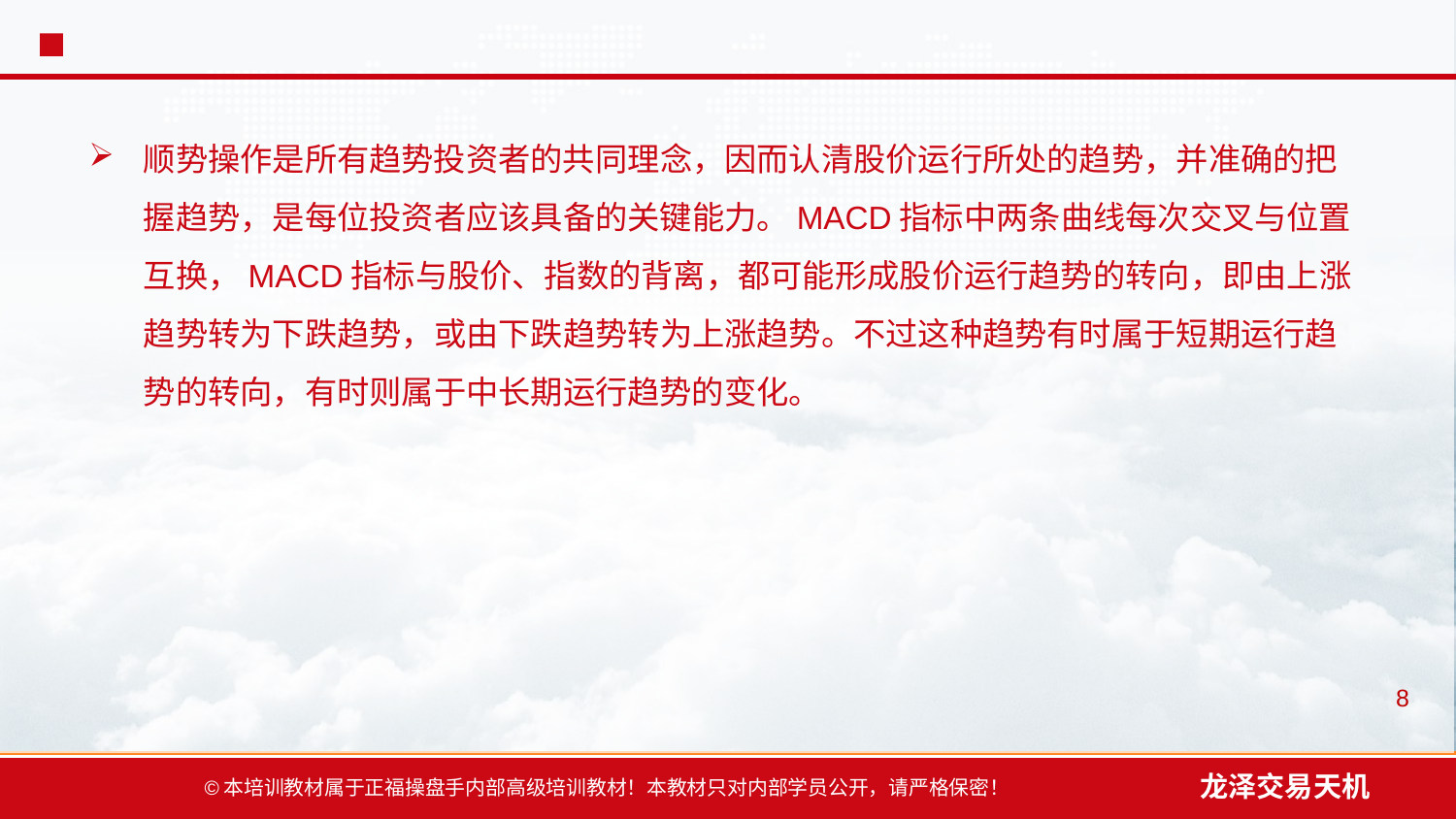

#
顺势操作是所有趋势投资者的共同理念，因而认清股价运行所处的趋势，并准确的把握趋势，是每位投资者应该具备的关键能力。MACD指标中两条曲线每次交叉与位置互换，MACD指标与股价、指数的背离，都可能形成股价运行趋势的转向，即由上涨趋势转为下跌趋势，或由下跌趋势转为上涨趋势。不过这种趋势有时属于短期运行趋势的转向，有时则属于中长期运行趋势的变化。